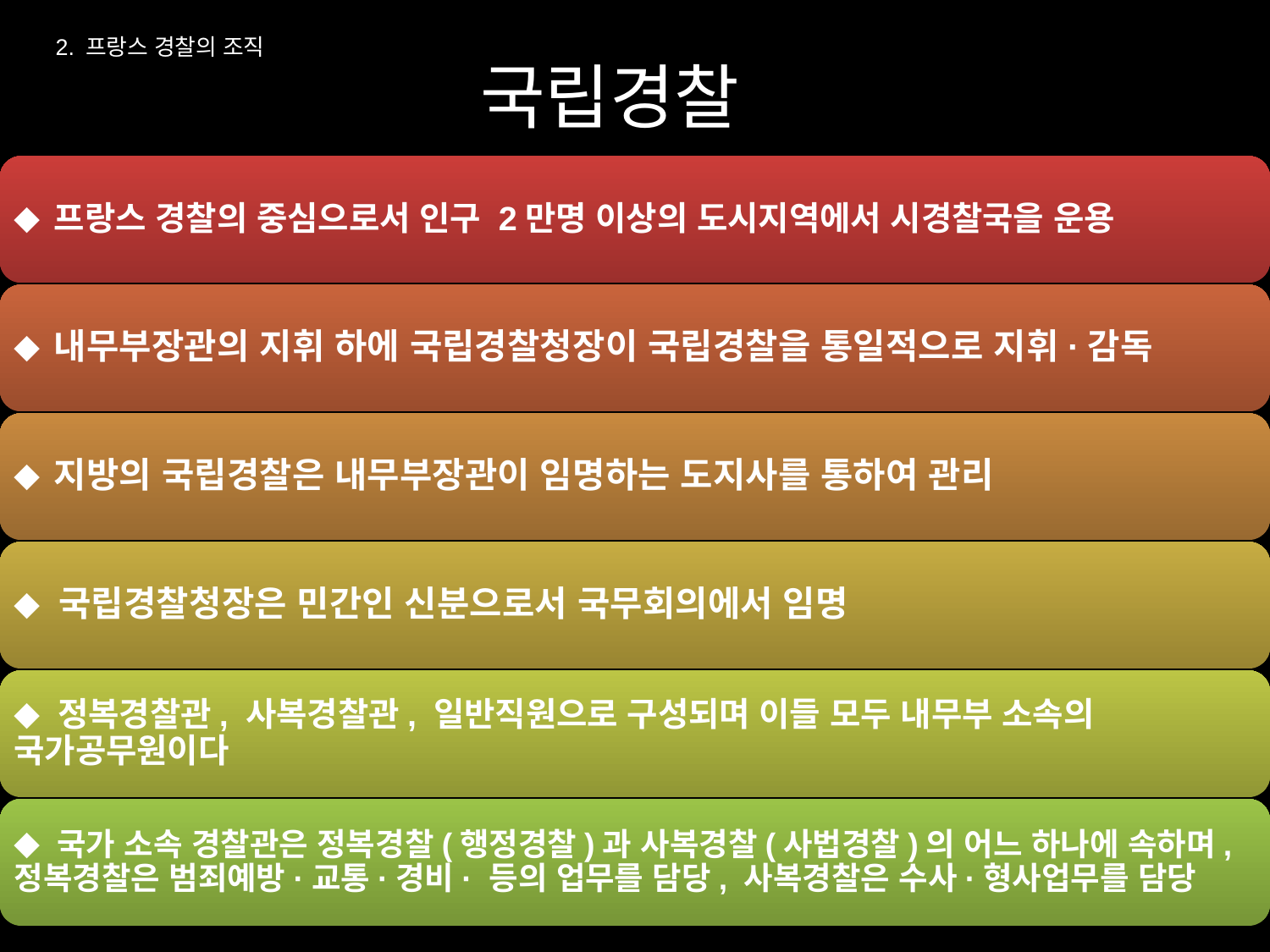

# 2. 프랑스 경찰의 조직
국립경찰
◆ 프랑스 경찰의 중심으로서 인구 2만명 이상의 도시지역에서 시경찰국을 운용
◆ 내무부장관의 지휘 하에 국립경찰청장이 국립경찰을 통일적으로 지휘·감독
◆ 지방의 국립경찰은 내무부장관이 임명하는 도지사를 통하여 관리
◆ 국립경찰청장은 민간인 신분으로서 국무회의에서 임명
◆ 정복경찰관, 사복경찰관, 일반직원으로 구성되며 이들 모두 내무부 소속의 국가공무원이다
◆ 국가 소속 경찰관은 정복경찰(행정경찰)과 사복경찰(사법경찰)의 어느 하나에 속하며, 정복경찰은 범죄예방·교통·경비· 등의 업무를 담당, 사복경찰은 수사·형사업무를 담당